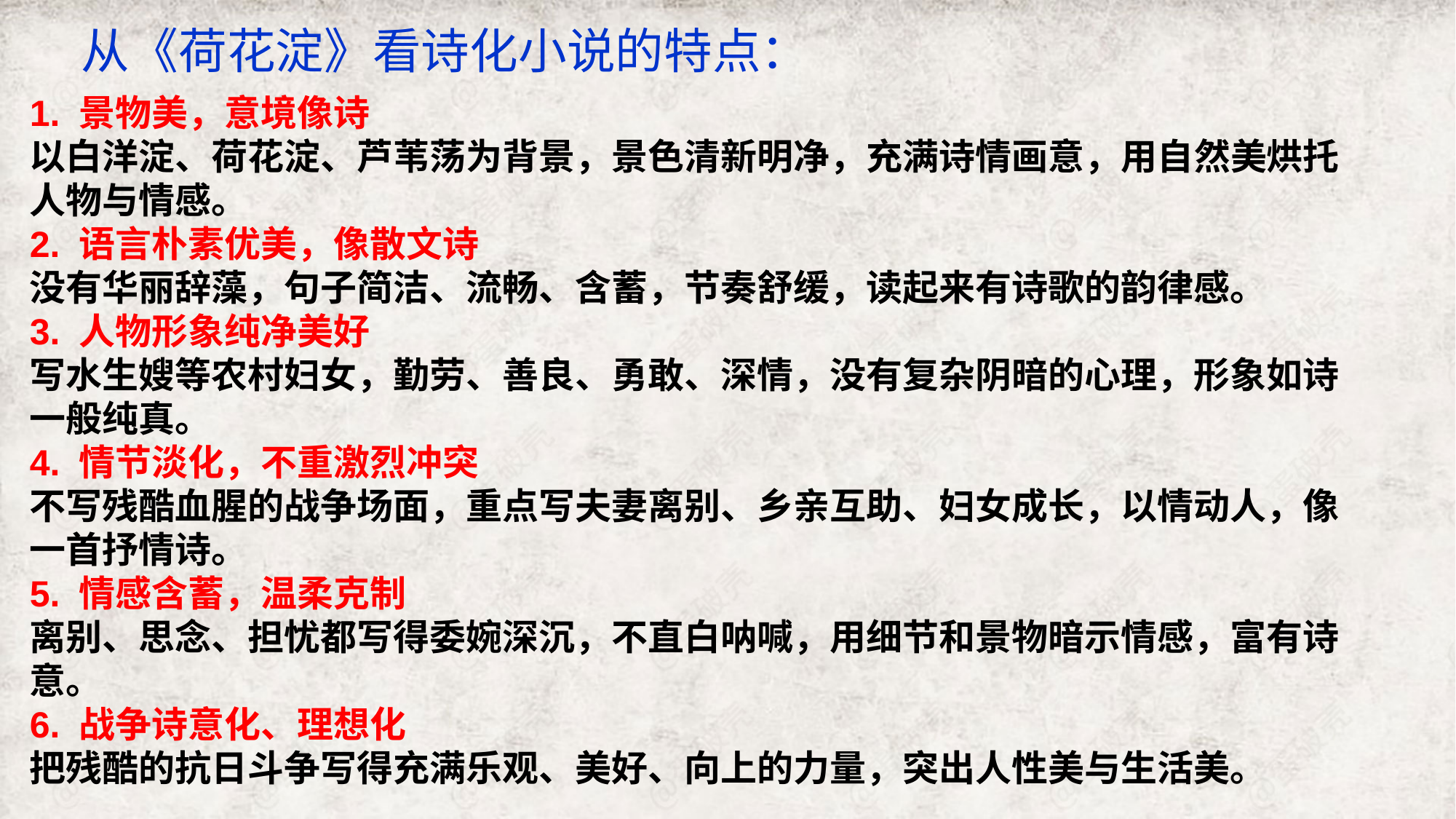

从《荷花淀》看诗化小说的特点：
1. 景物美，意境像诗
以白洋淀、荷花淀、芦苇荡为背景，景色清新明净，充满诗情画意，用自然美烘托人物与情感。
2. 语言朴素优美，像散文诗
没有华丽辞藻，句子简洁、流畅、含蓄，节奏舒缓，读起来有诗歌的韵律感。
3. 人物形象纯净美好
写水生嫂等农村妇女，勤劳、善良、勇敢、深情，没有复杂阴暗的心理，形象如诗一般纯真。
4. 情节淡化，不重激烈冲突
不写残酷血腥的战争场面，重点写夫妻离别、乡亲互助、妇女成长，以情动人，像一首抒情诗。
5. 情感含蓄，温柔克制
离别、思念、担忧都写得委婉深沉，不直白呐喊，用细节和景物暗示情感，富有诗意。
6. 战争诗意化、理想化
把残酷的抗日斗争写得充满乐观、美好、向上的力量，突出人性美与生活美。